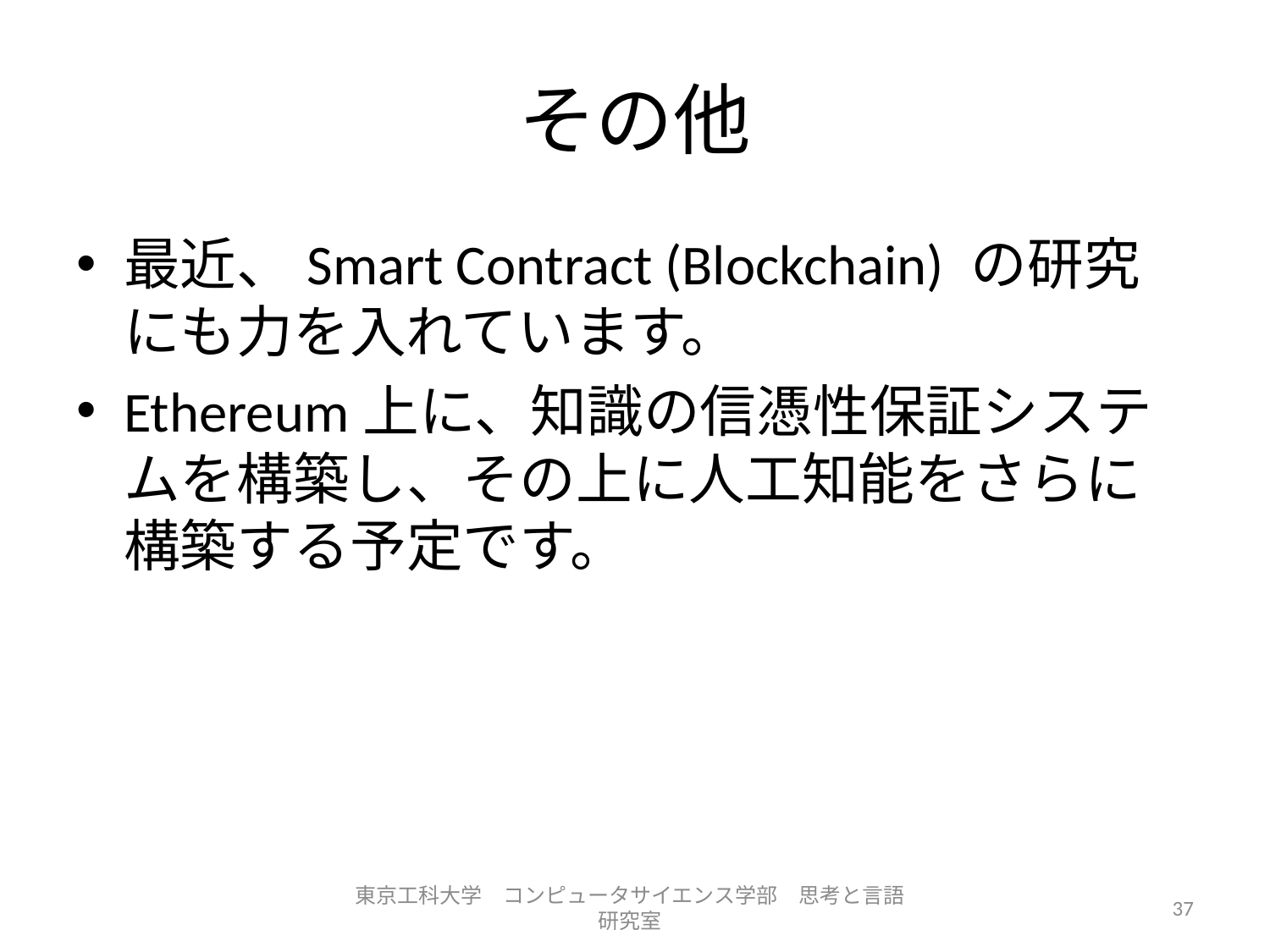

# その他
最近、Smart Contract (Blockchain) の研究にも力を入れています。
Ethereum上に、知識の信憑性保証システムを構築し、その上に人工知能をさらに構築する予定です。
東京工科大学　コンピュータサイエンス学部　思考と言語研究室
37